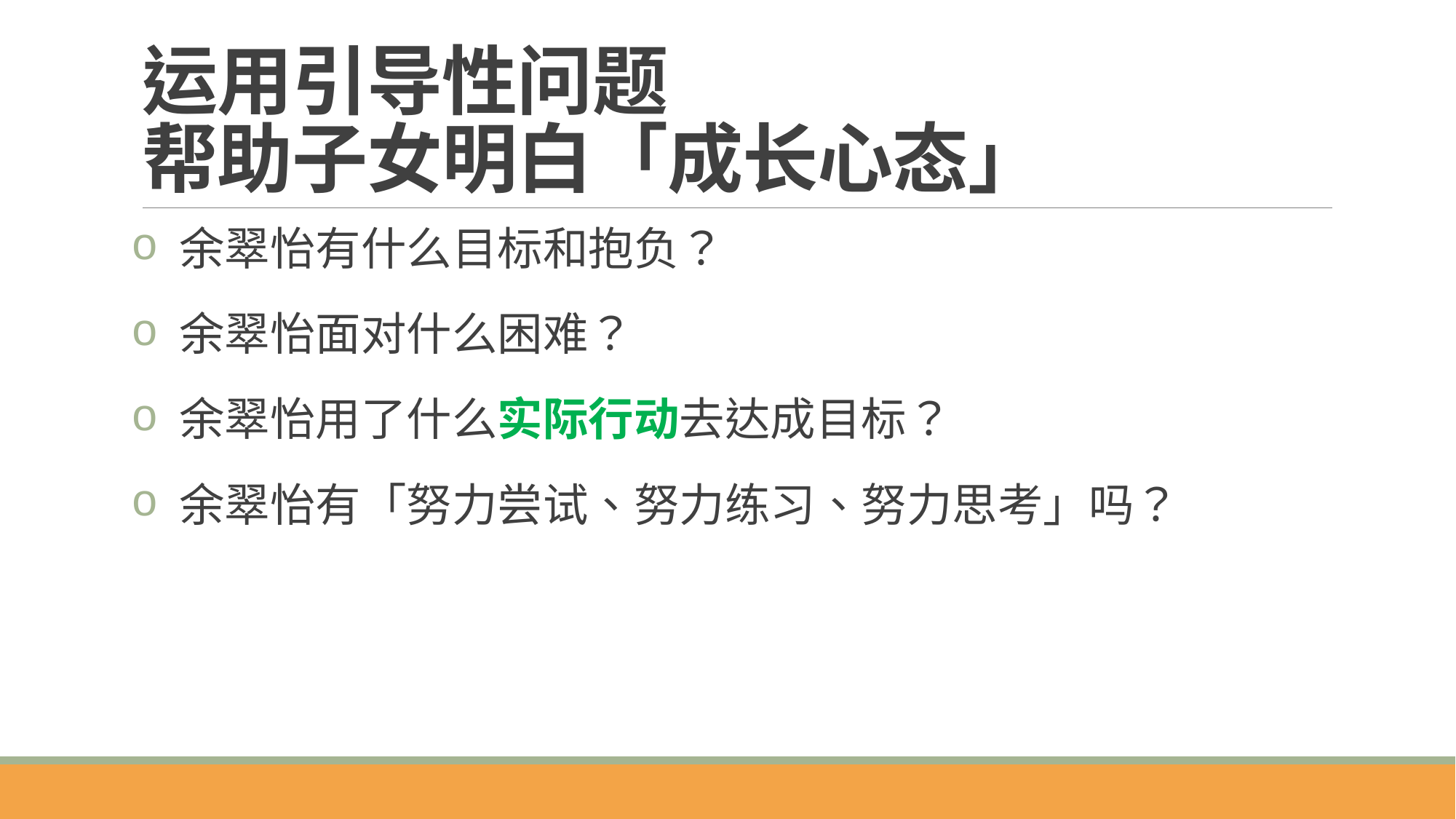

# 运用引导性问题 帮助子女明白「成长心态」
 余翠怡有什么目标和抱负？
 余翠怡面对什么困难？
 余翠怡用了什么实际行动去达成目标？
 余翠怡有「努力尝试、努力练习、努力思考」吗？